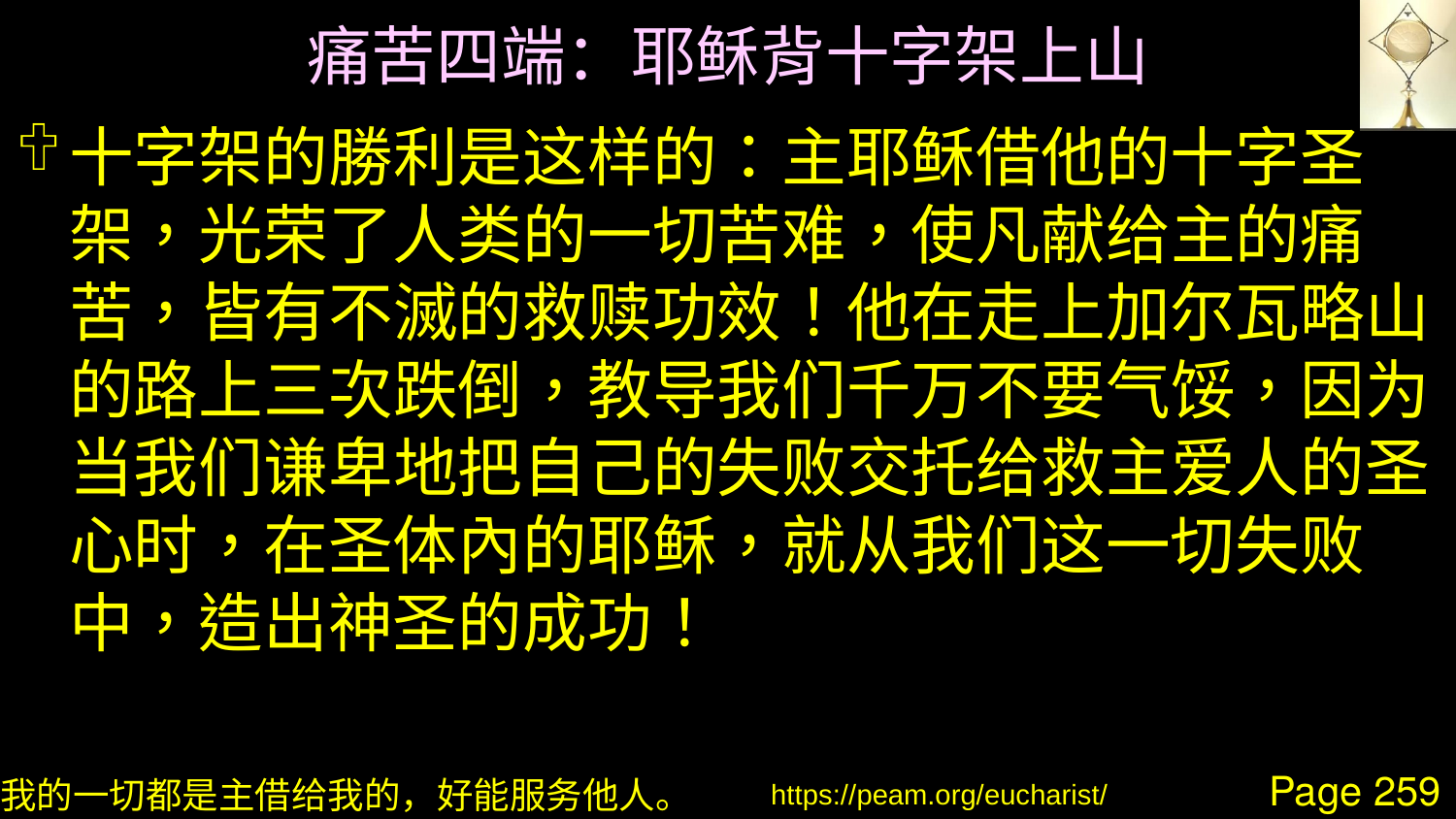

# 痛苦四端：耶稣背十字架上山
十字架的勝利是这样的：主耶稣借他的十字圣架，光荣了人类的一切苦难，使凡献给主的痛苦，皆有不滅的救赎功效！他在走上加尔瓦略山的路上三次跌倒，教导我们千万不要气馁，因为当我们谦卑地把自己的失败交托给救主爱人的圣心时，在圣体內的耶稣，就从我们这一切失败中，造出神圣的成功！